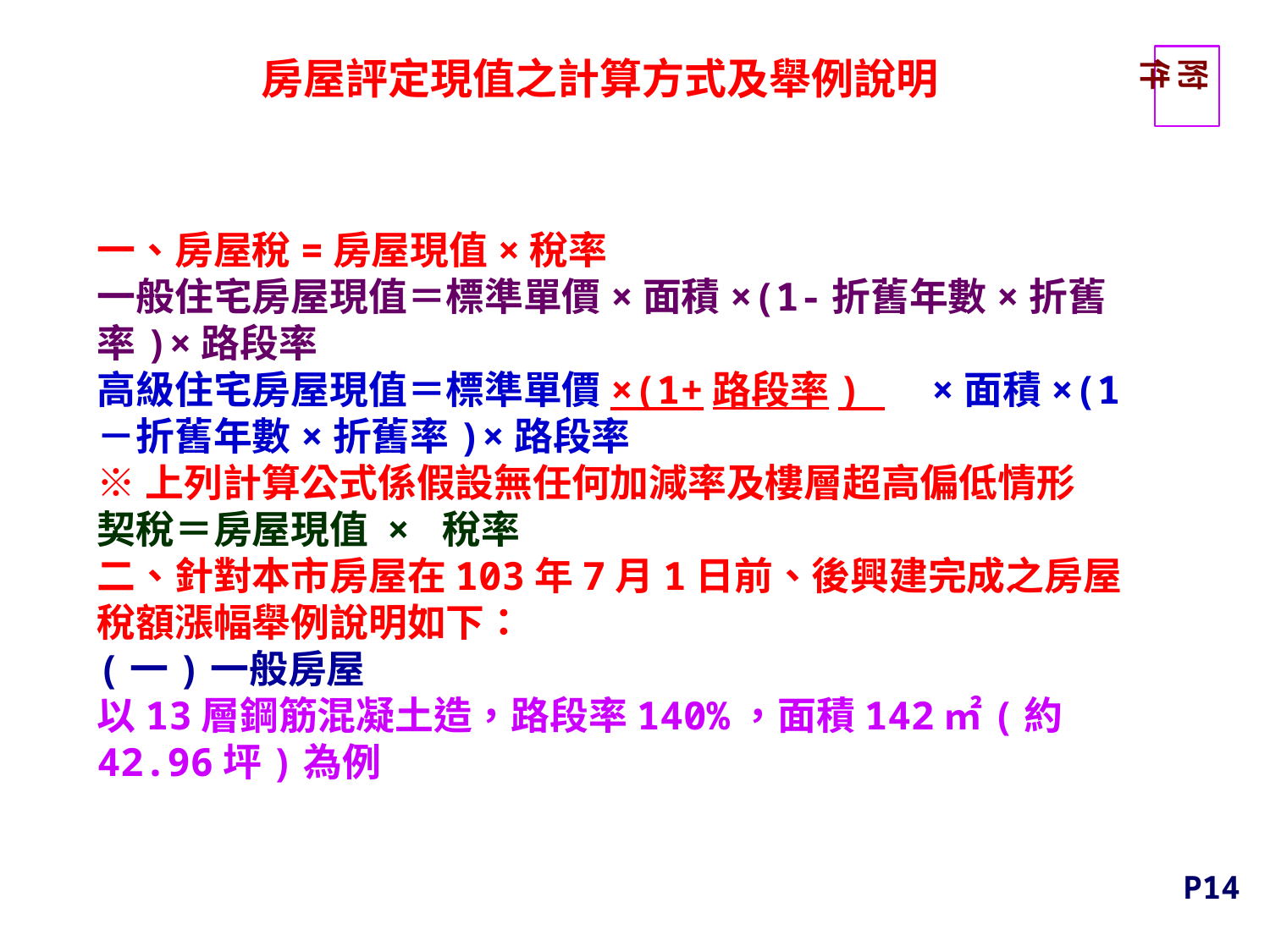

房屋評定現值之計算方式及舉例說明
附件
一、房屋稅=房屋現值×稅率
一般住宅房屋現值＝標準單價×面積×(1-折舊年數×折舊率)×路段率
高級住宅房屋現值＝標準單價×(1+路段率)   ×面積×(1－折舊年數×折舊率)×路段率
※上列計算公式係假設無任何加減率及樓層超高偏低情形
契稅＝房屋現值 × 稅率
二、針對本市房屋在103年7月1日前、後興建完成之房屋稅額漲幅舉例說明如下：
(一)一般房屋
以13層鋼筋混凝土造，路段率140%，面積142㎡(約42.96坪)為例
P14